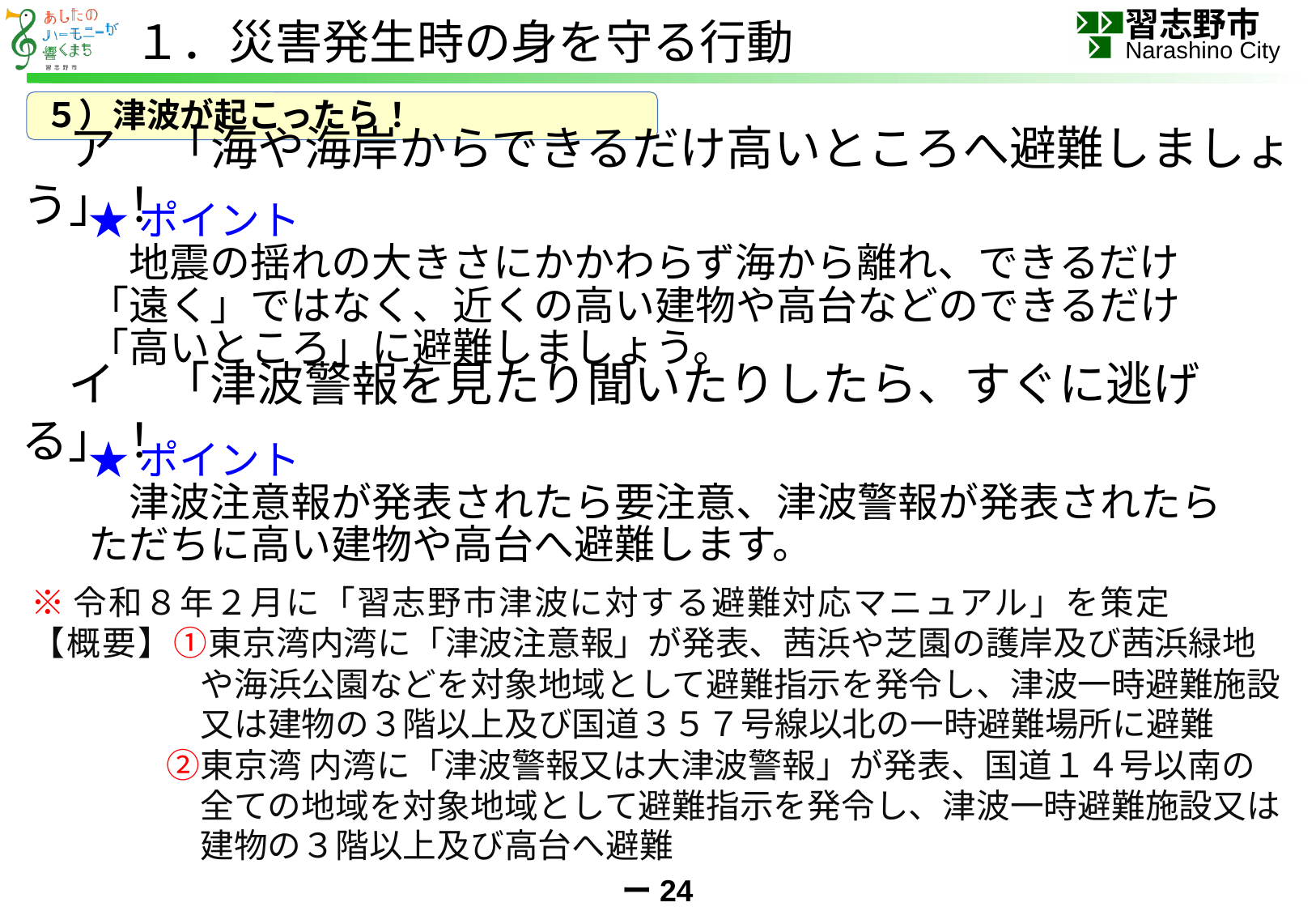

１．災害発生時の身を守る行動
５）津波が起こったら！
　ア　「海や海岸からできるだけ高いところへ避難しましょう」！
★ポイント
　地震の揺れの大きさにかかわらず海から離れ、できるだけ
「遠く」ではなく、近くの高い建物や高台などのできるだけ
「高いところ」に避難しましょう。
　イ　「津波警報を見たり聞いたりしたら、すぐに逃げる」！
★ポイント
　津波注意報が発表されたら要注意、津波警報が発表されたら
ただちに高い建物や高台へ避難します。
※令和８年２月に「習志野市津波に対する避難対応マニュアル」を策定
【概要】①東京湾内湾に「津波注意報」が発表、茜浜や芝園の護岸及び茜浜緑地
　　　　　や海浜公園などを対象地域として避難指示を発令し、津波一時避難施設
　　　　　又は建物の３階以上及び国道３５７号線以北の一時避難場所に避難
　　　②東京湾 内湾に「津波警報又は大津波警報」が発表、国道１４号以南の
　　　　全ての地域を対象地域として避難指示を発令し、津波一時避難施設又は
　　　　建物の３階以上及び高台へ避難
ー24ー